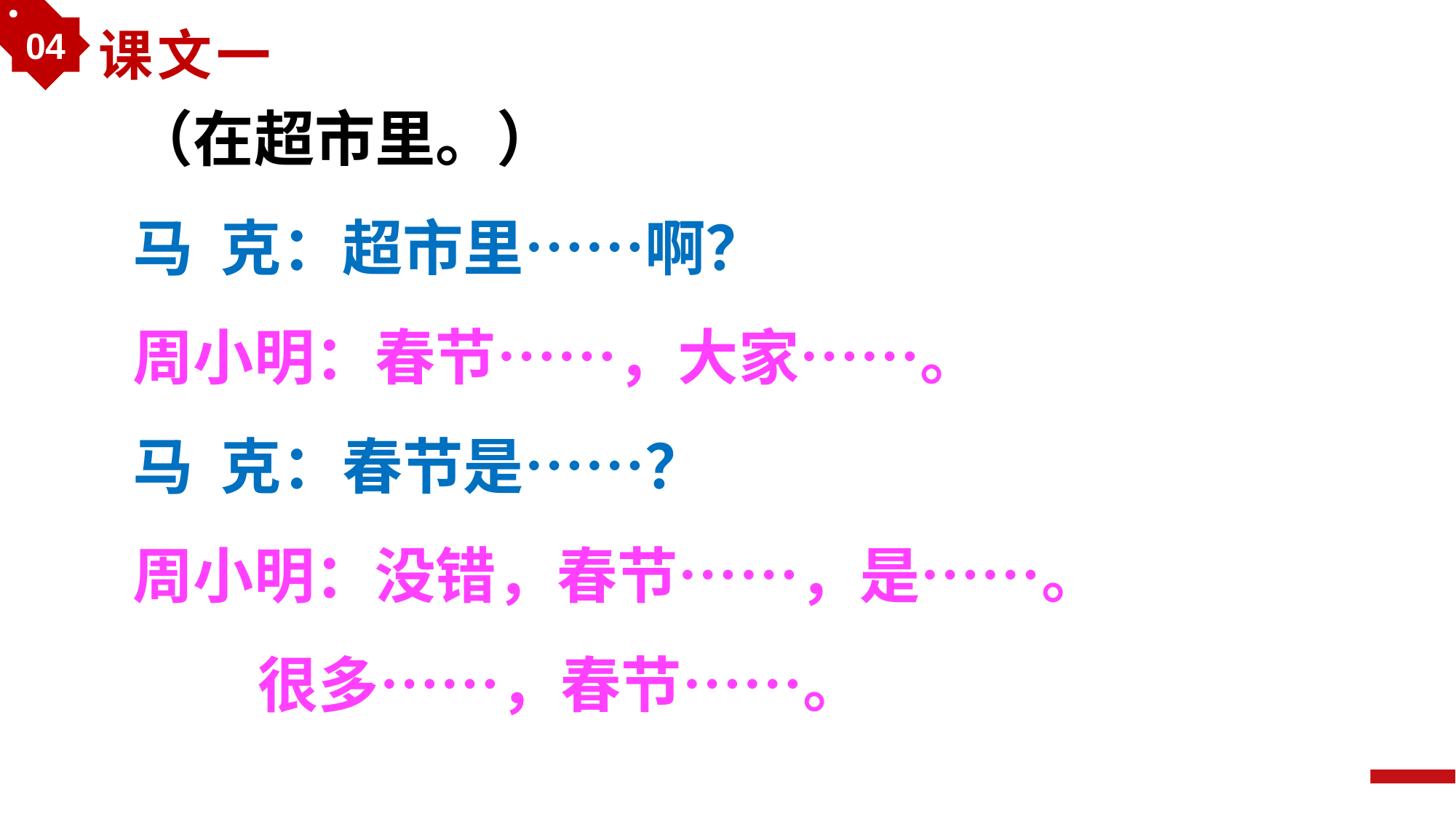

04
课文一
（在超市里。）
马  克：超市里……啊？
周小明：春节……，大家……。
马  克：春节是……？
周小明：没错，春节……，是……。
        很多……，春节……。